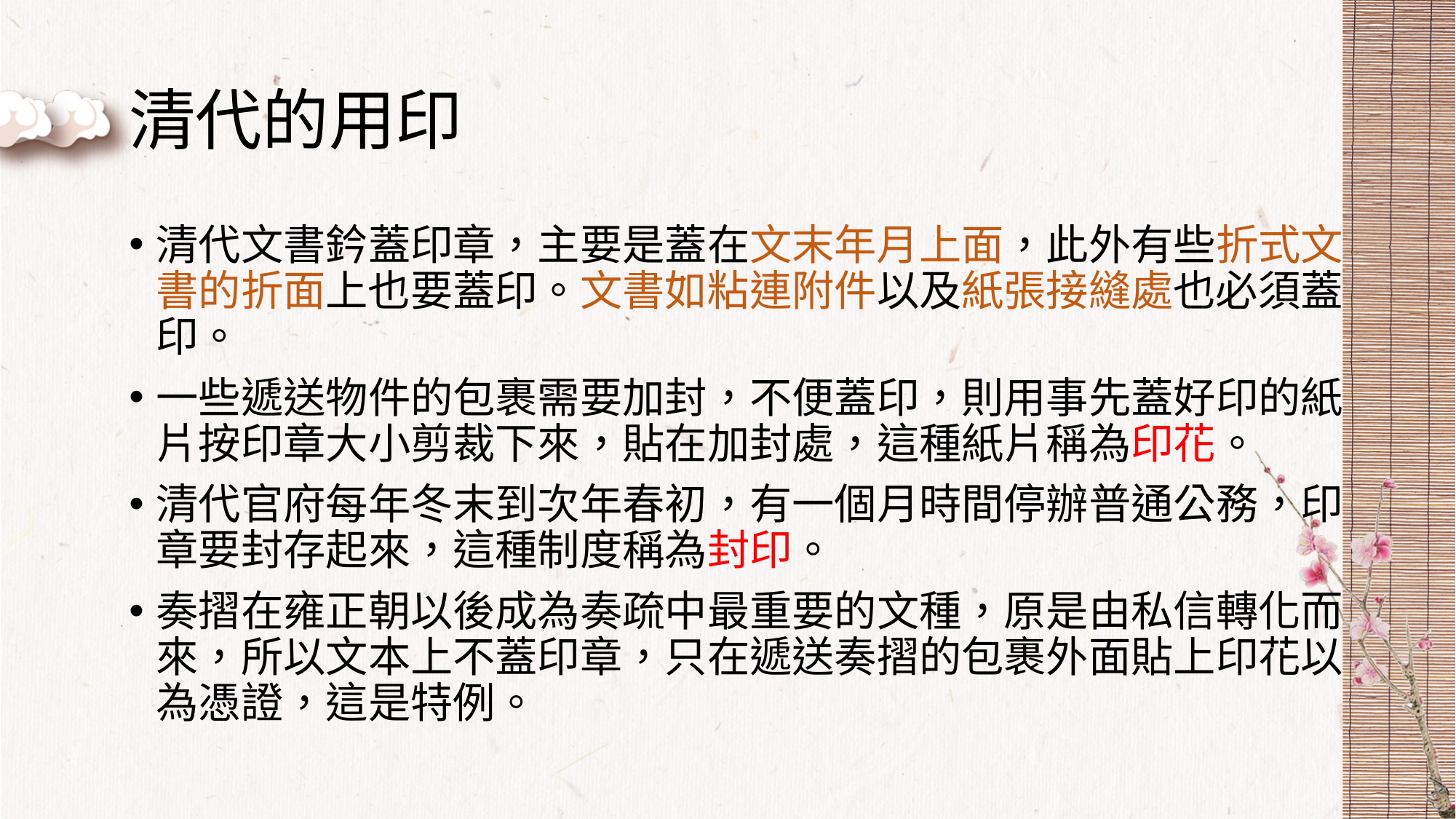

# 清代的用印
清代文書鈐蓋印章，主要是蓋在文末年月上面，此外有些折式文書的折面上也要蓋印。文書如粘連附件以及紙張接縫處也必須蓋印。
一些遞送物件的包裹需要加封，不便蓋印，則用事先蓋好印的紙片按印章大小剪裁下來，貼在加封處，這種紙片稱為印花。
清代官府每年冬末到次年春初，有一個月時間停辦普通公務，印章要封存起來，這種制度稱為封印。
奏摺在雍正朝以後成為奏疏中最重要的文種，原是由私信轉化而來，所以文本上不蓋印章，只在遞送奏摺的包裹外面貼上印花以為憑證，這是特例。